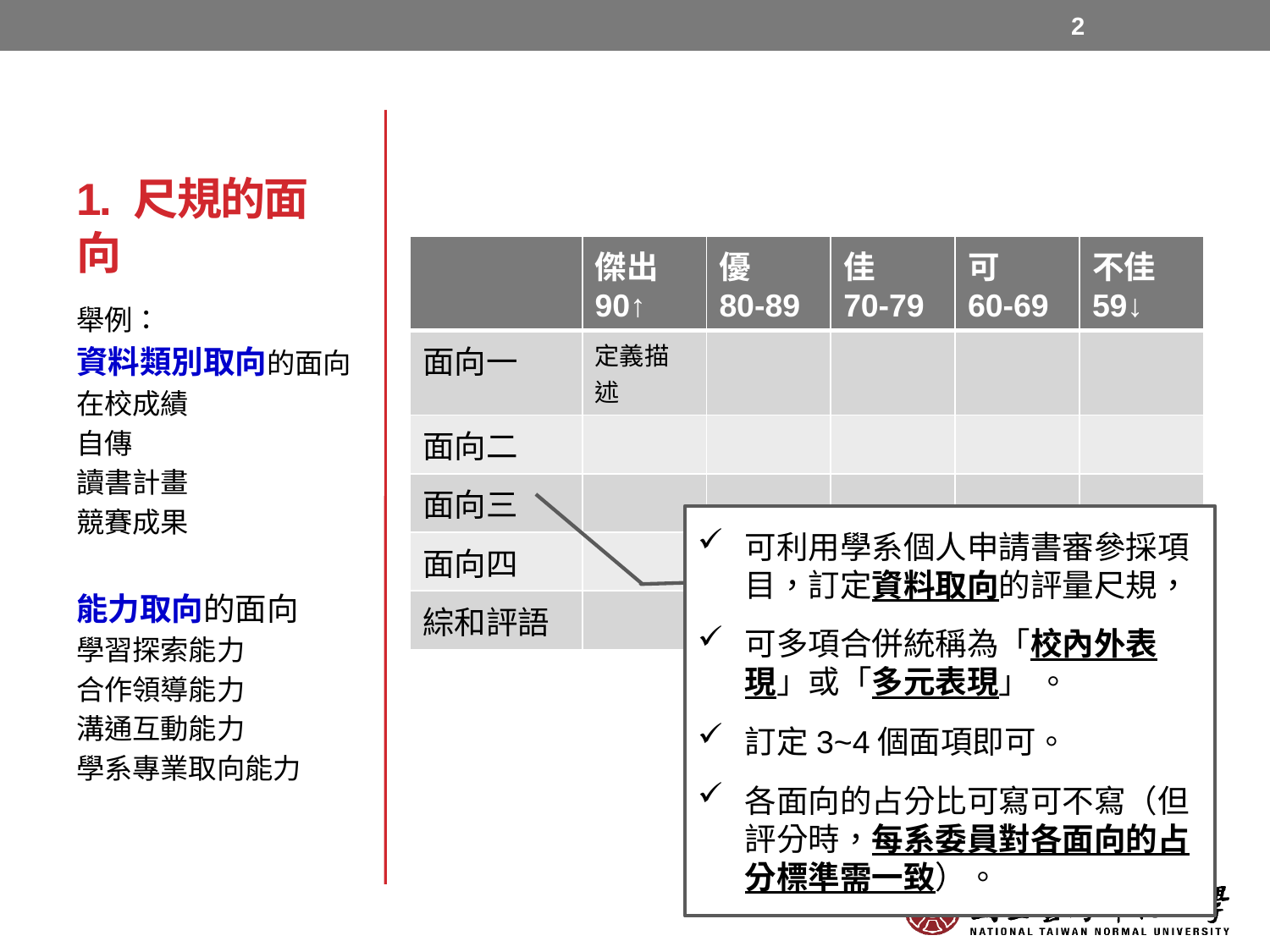

2
# 1. 尺規的面向

|  | 傑出 90↑ | 優 80-89 | 佳 70-79 | 可 60-69 | 不佳 59↓ |
| --- | --- | --- | --- | --- | --- |
| 面向一 | 定義描述 |  |  |  |  |
| 面向二 |  |  |  |  |  |
| 面向三 |  |  |  |  |  |
| 面向四 |  |  |  |  |  |
| 綜和評語 |  |  |  |  |  |
舉例：
資料類別取向的面向
在校成績
自傳
讀書計畫
競賽成果

能力取向的面向
學習探索能力
合作領導能力
溝通互動能力
學系專業取向能力

可利用學系個人申請書審參採項目，訂定資料取向的評量尺規，
可多項合併統稱為「校內外表現」或「多元表現」 。
訂定3~4個面項即可。
各面向的占分比可寫可不寫（但評分時，每系委員對各面向的占分標準需一致）。